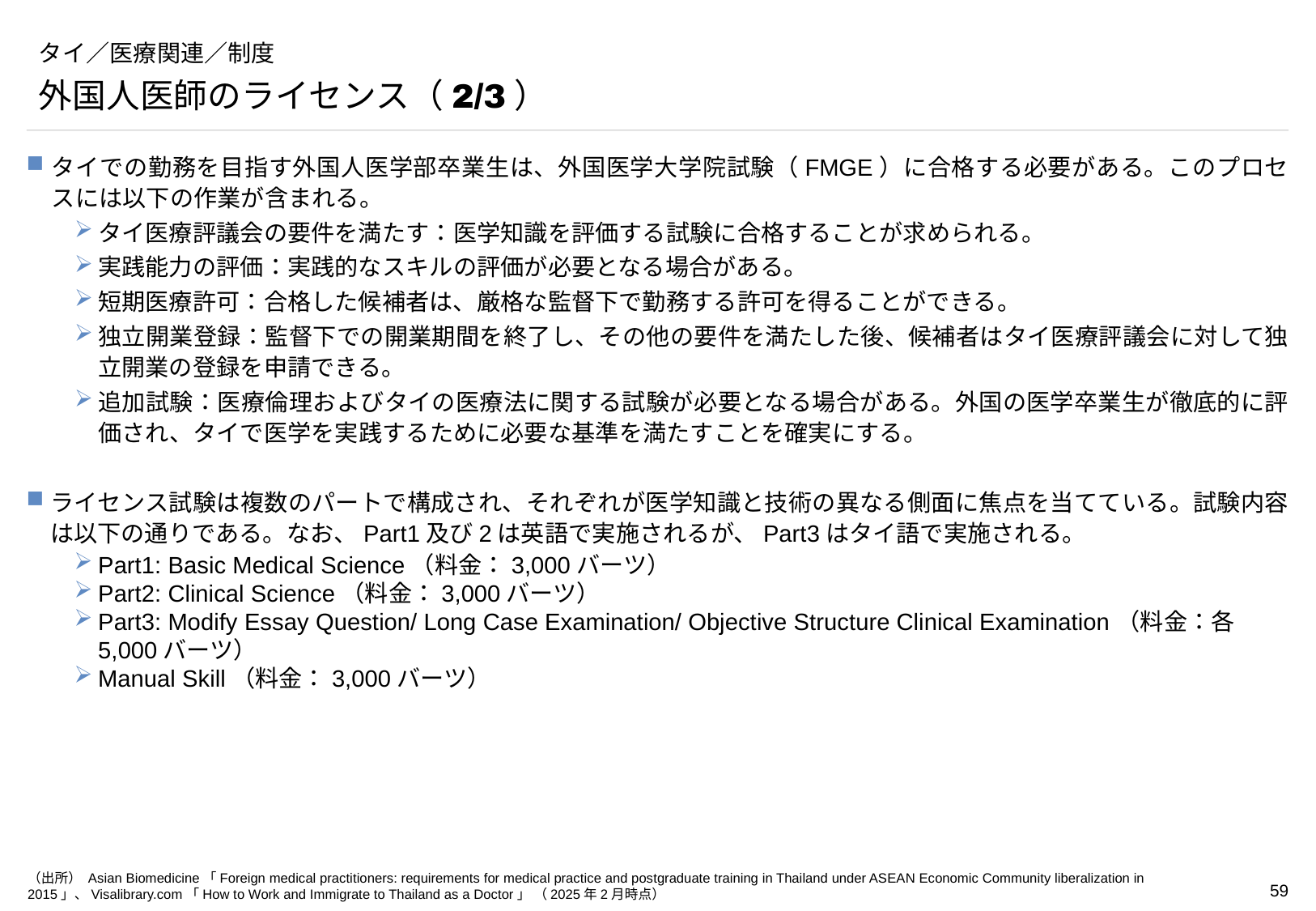

# タイ／医療関連／制度
外国人医師のライセンス（2/3）
タイでの勤務を目指す外国人医学部卒業生は、外国医学大学院試験（FMGE）に合格する必要がある。このプロセスには以下の作業が含まれる。
タイ医療評議会の要件を満たす：医学知識を評価する試験に合格することが求められる。
実践能力の評価：実践的なスキルの評価が必要となる場合がある。
短期医療許可：合格した候補者は、厳格な監督下で勤務する許可を得ることができる。
独立開業登録：監督下での開業期間を終了し、その他の要件を満たした後、候補者はタイ医療評議会に対して独立開業の登録を申請できる。
追加試験：医療倫理およびタイの医療法に関する試験が必要となる場合がある。外国の医学卒業生が徹底的に評価され、タイで医学を実践するために必要な基準を満たすことを確実にする。

ライセンス試験は複数のパートで構成され、それぞれが医学知識と技術の異なる側面に焦点を当てている。試験内容は以下の通りである。なお、Part1及び2は英語で実施されるが、Part3はタイ語で実施される。
Part1: Basic Medical Science（料金：3,000バーツ）
Part2: Clinical Science（料金：3,000バーツ）
Part3: Modify Essay Question/ Long Case Examination/ Objective Structure Clinical Examination（料金：各5,000バーツ）
Manual Skill（料金：3,000バーツ）
（出所） Asian Biomedicine「Foreign medical practitioners: requirements for medical practice and postgraduate training in Thailand under ASEAN Economic Community liberalization in 2015」、Visalibrary.com「How to Work and Immigrate to Thailand as a Doctor」 （2025年2月時点）